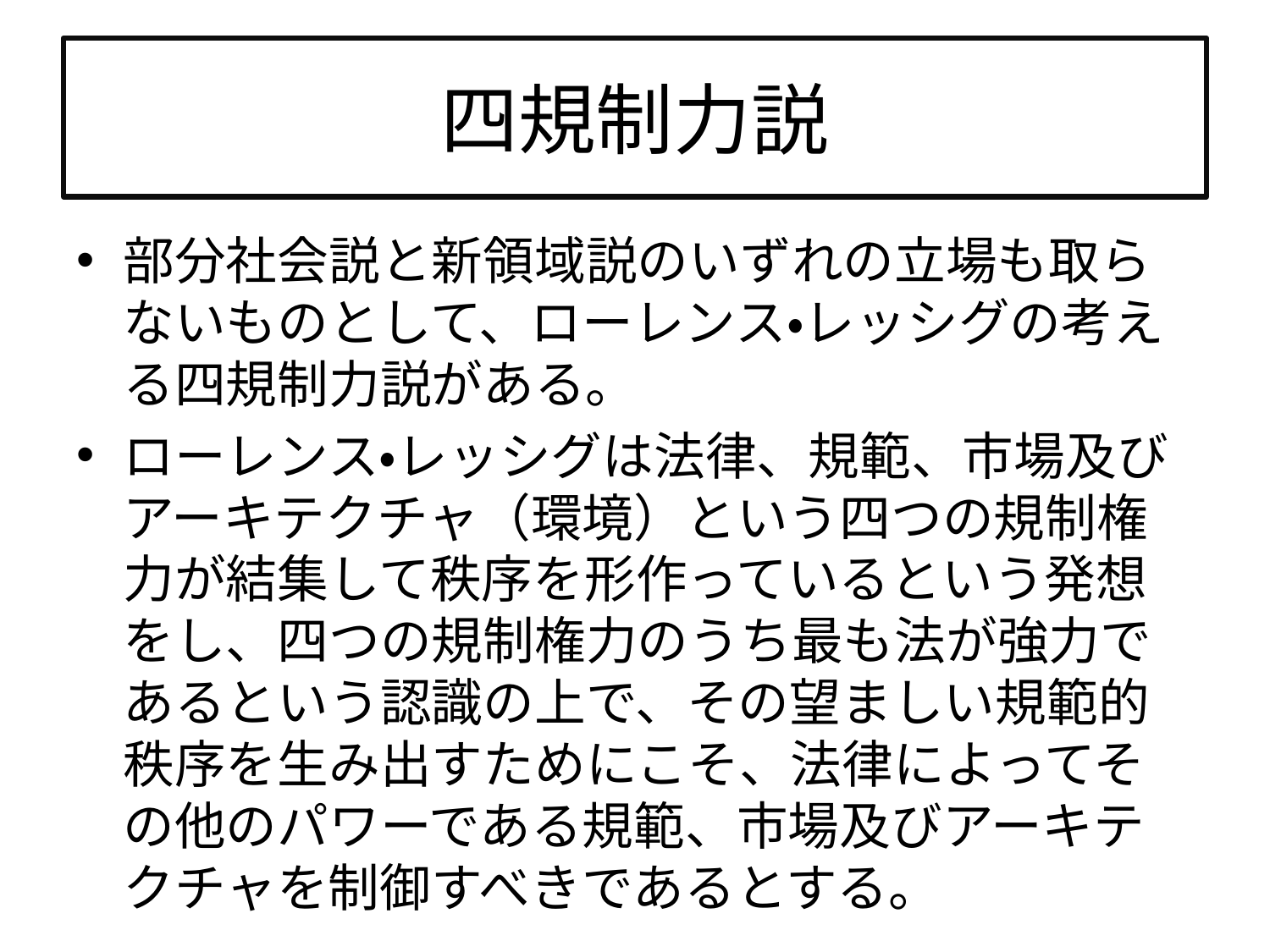

# 四規制力説
部分社会説と新領域説のいずれの立場も取らないものとして、ローレンス・レッシグの考える四規制力説がある。
ローレンス・レッシグは法律、規範、市場及びアーキテクチャ（環境）という四つの規制権力が結集して秩序を形作っているという発想をし、四つの規制権力のうち最も法が強力であるという認識の上で、その望ましい規範的秩序を生み出すためにこそ、法律によってその他のパワーである規範、市場及びアーキテクチャを制御すべきであるとする。